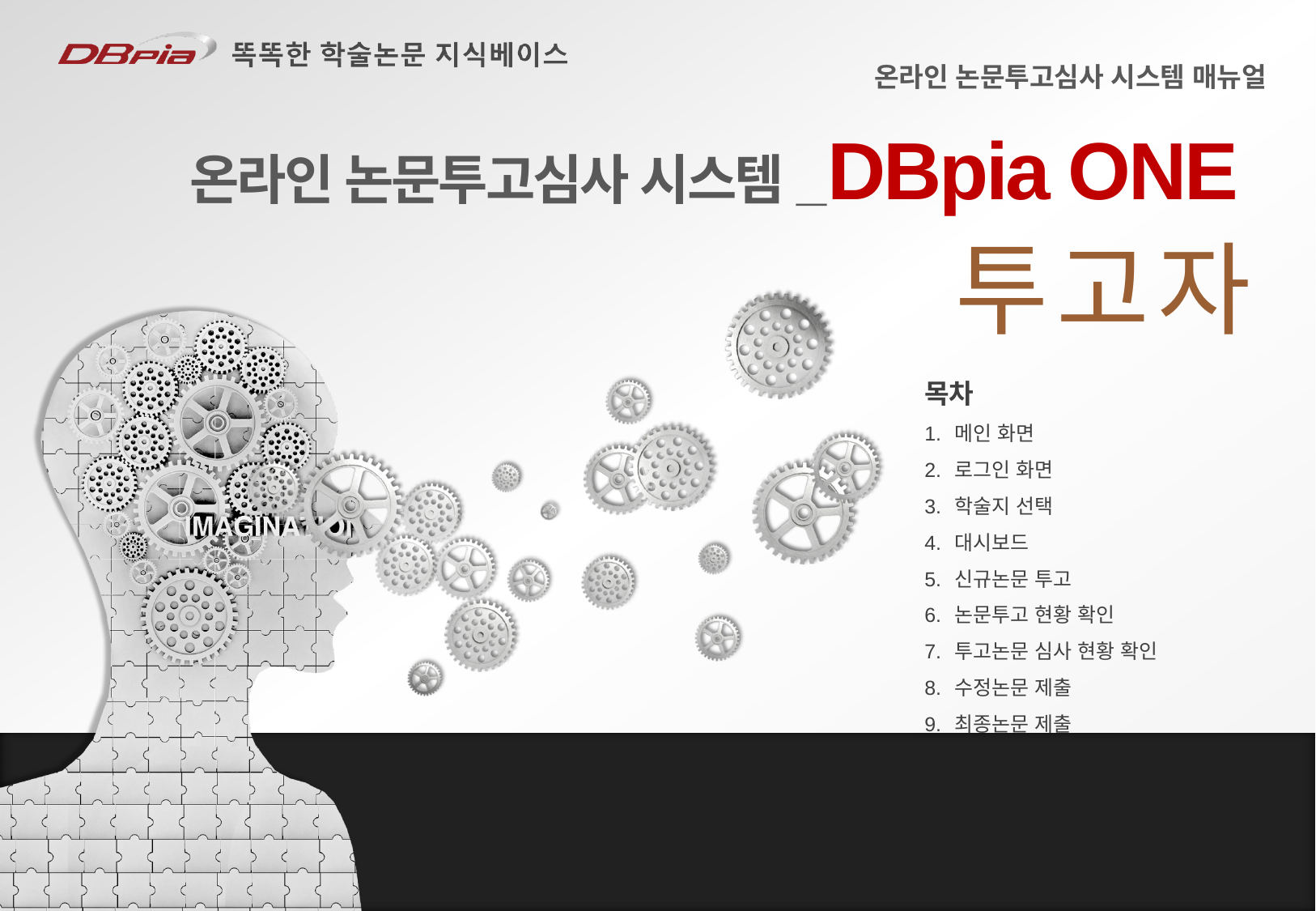

온라인 논문투고심사 시스템 매뉴얼
# 온라인 논문투고심사 시스템_DBpia ONE
투고자

목차
메인 화면
로그인 화면
학술지 선택
대시보드
신규논문 투고
논문투고 현황 확인
투고논문 심사 현황 확인
수정논문 제출
최종논문 제출